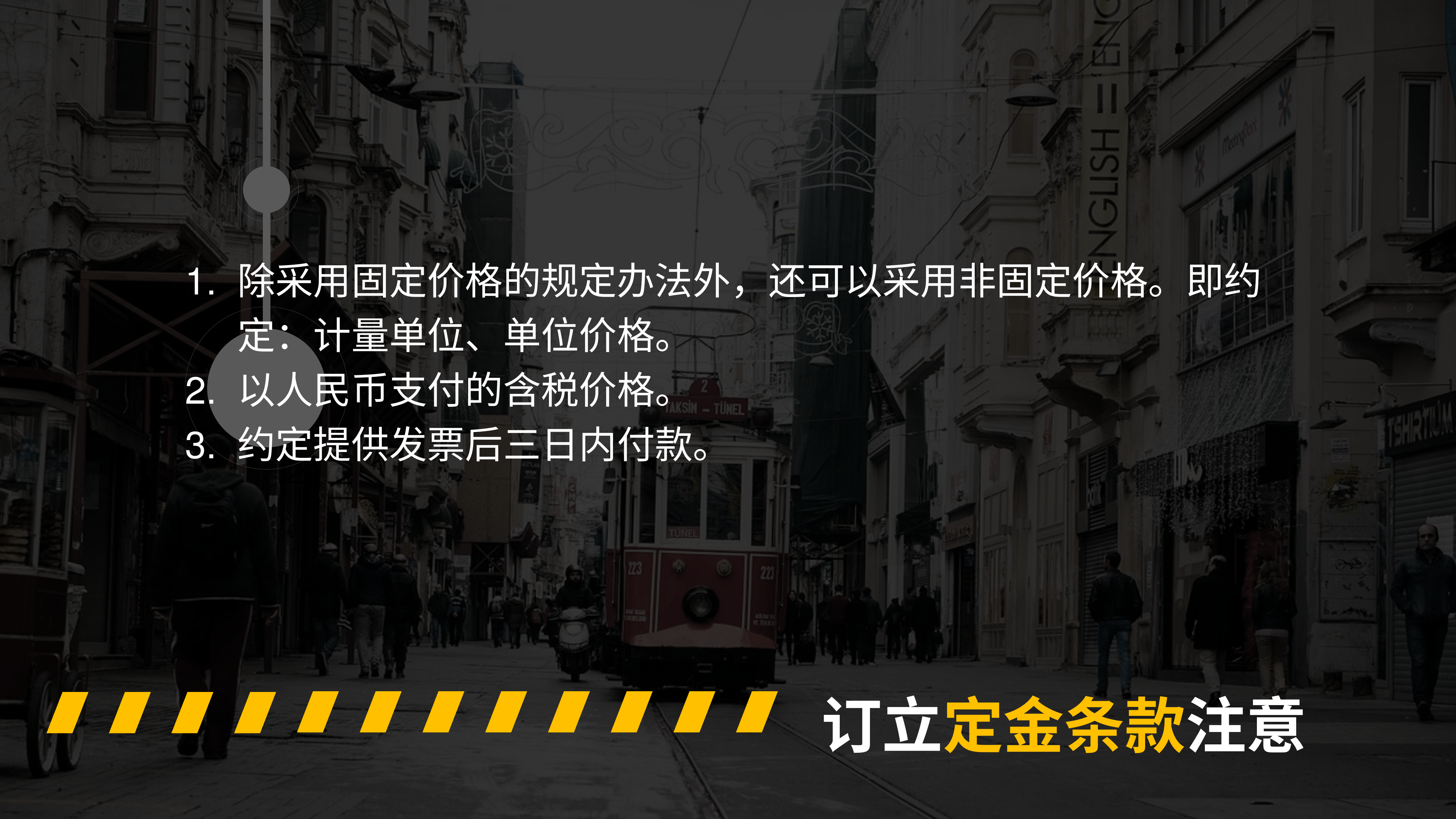

除采用固定价格的规定办法外，还可以采用非固定价格。即约定：计量单位、单位价格。
以人民币支付的含税价格。
约定提供发票后三日内付款。

订立定金条款注意